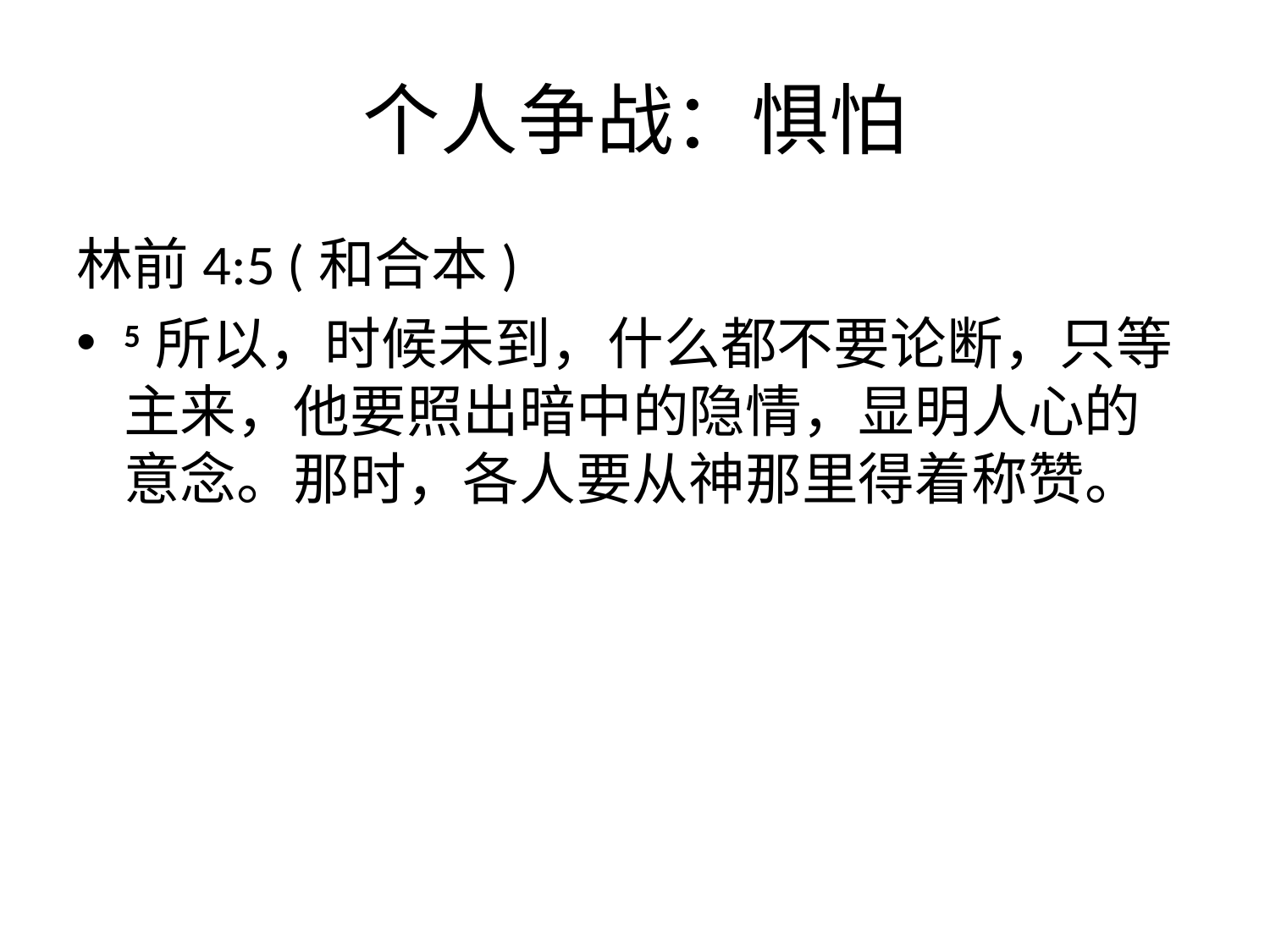

# 个人争战：惧怕
林前4:5 (和合本)
5 所以，时候未到，什么都不要论断，只等主来，他要照出暗中的隐情，显明人心的意念。那时，各人要从神那里得着称赞。